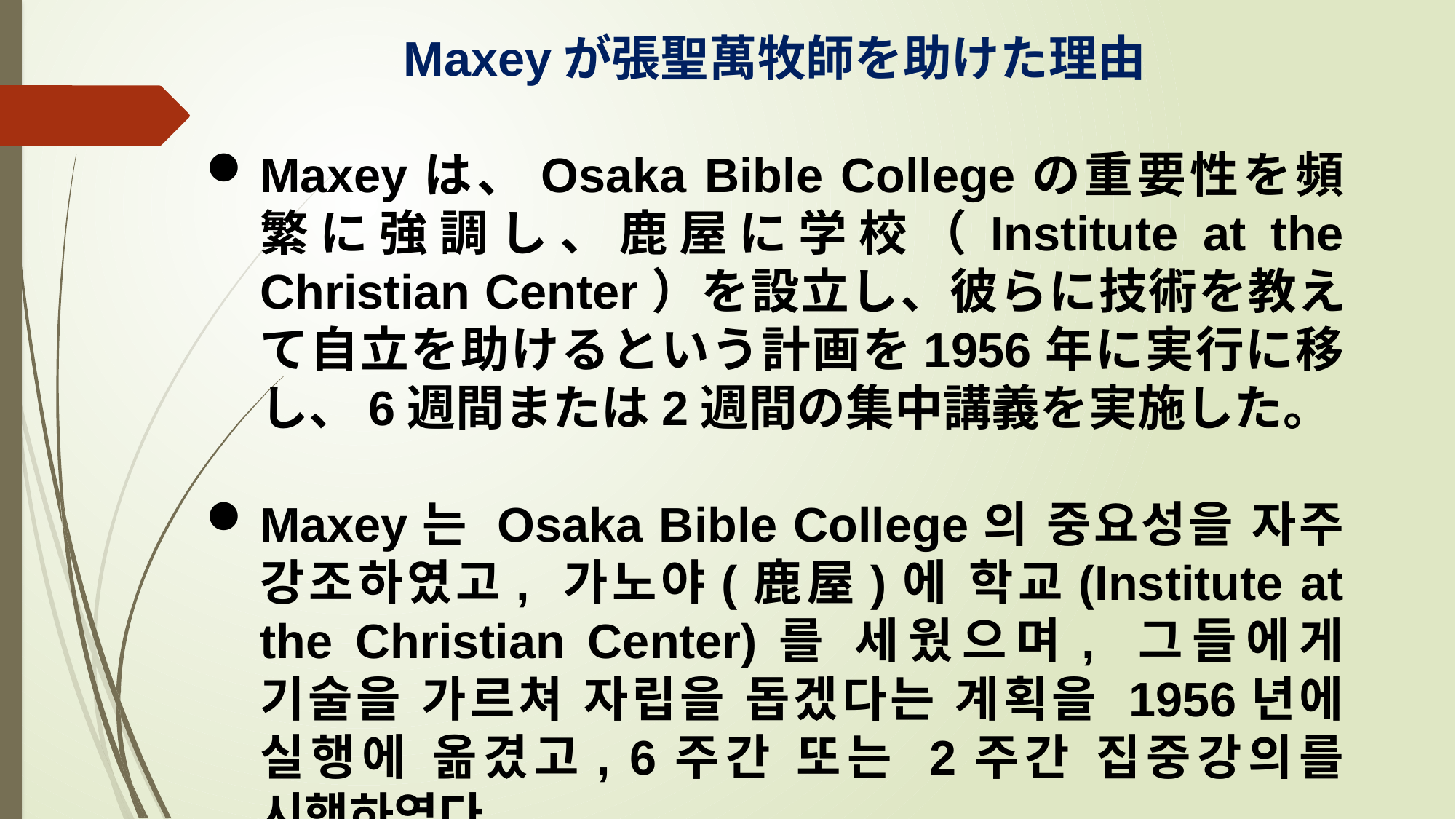

Maxeyが張聖萬牧師を助けた理由

Maxeyは、Osaka Bible Collegeの重要性を頻繁に強調し、鹿屋に学校（Institute at the Christian Center）を設立し、彼らに技術を教えて自立を助けるという計画を1956年に実行に移し、6週間または2週間の集中講義を実施した。

Maxey는 Osaka Bible College의 중요성을 자주 강조하였고, 가노야(鹿屋)에 학교(Institute at the Christian Center)를 세웠으며, 그들에게 기술을 가르쳐 자립을 돕겠다는 계획을 1956년에 실행에 옮겼고, 6주간 또는 2주간 집중강의를 시행하였다.